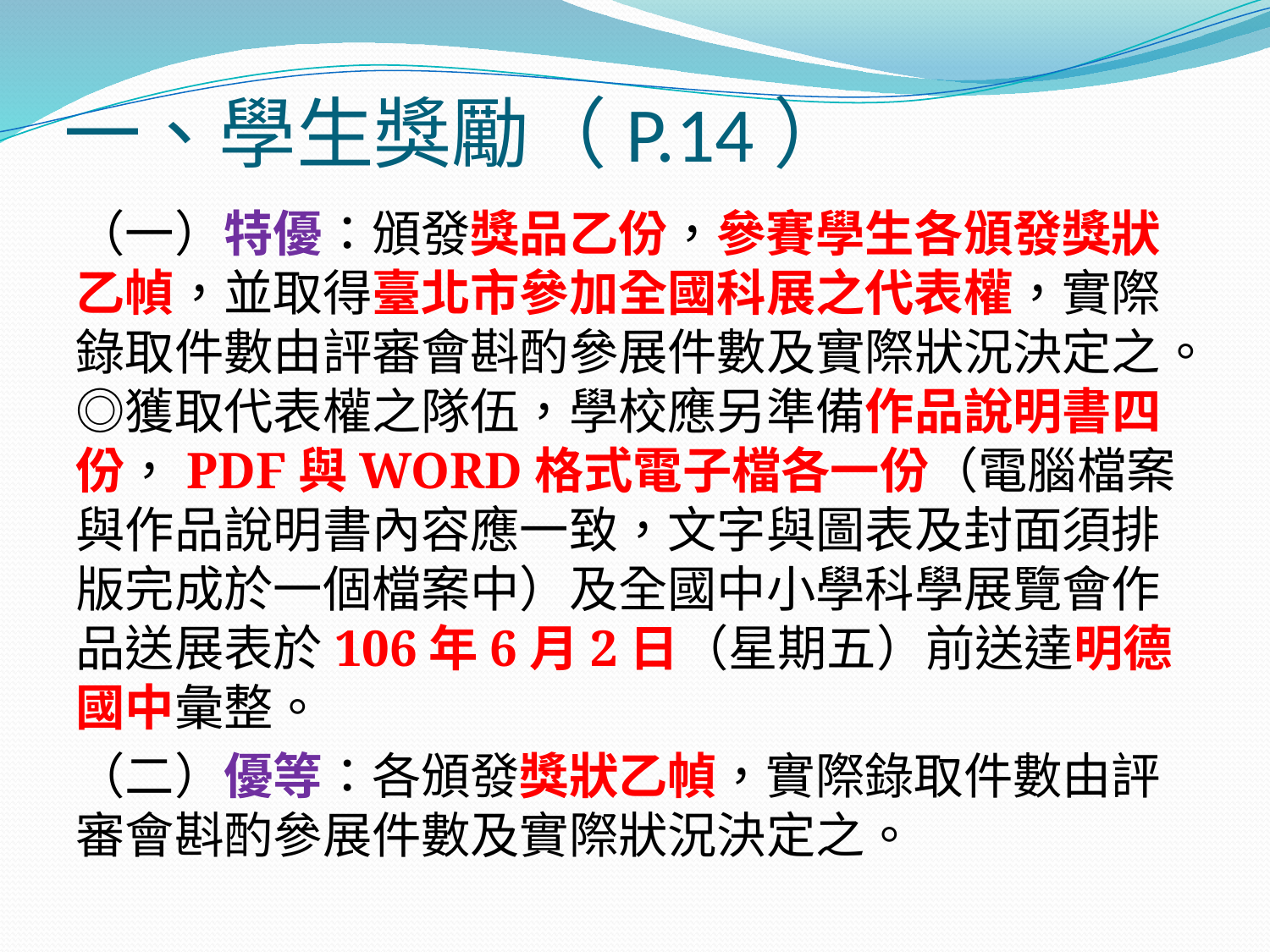

# 一、學生獎勵（P.14）
（一）特優：頒發獎品乙份，參賽學生各頒發獎狀乙幀，並取得臺北市參加全國科展之代表權，實際錄取件數由評審會斟酌參展件數及實際狀況決定之。◎獲取代表權之隊伍，學校應另準備作品說明書四份，PDF與WORD格式電子檔各一份（電腦檔案與作品說明書內容應一致，文字與圖表及封面須排版完成於一個檔案中）及全國中小學科學展覽會作品送展表於106年6月2日（星期五）前送達明德國中彙整。
（二）優等：各頒發獎狀乙幀，實際錄取件數由評審會斟酌參展件數及實際狀況決定之。